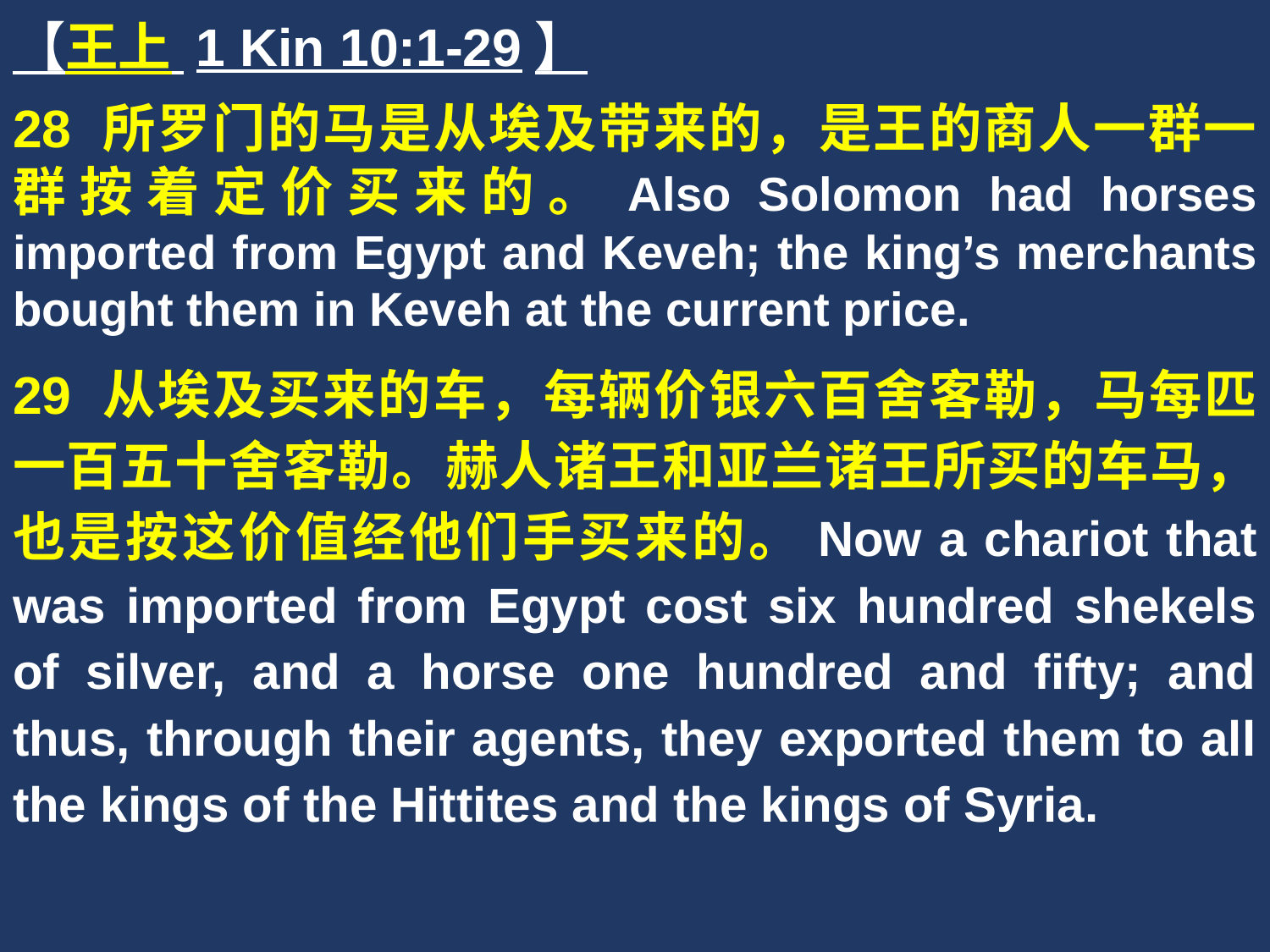

【王上 1 Kin 10:1-29】
28 所罗门的马是从埃及带来的，是王的商人一群一群按着定价买来的。Also Solomon had horses imported from Egypt and Keveh; the king’s merchants bought them in Keveh at the current price.
29 从埃及买来的车，每辆价银六百舍客勒，马每匹一百五十舍客勒。赫人诸王和亚兰诸王所买的车马，也是按这价值经他们手买来的。Now a chariot that was imported from Egypt cost six hundred shekels of silver, and a horse one hundred and fifty; and thus, through their agents, they exported them to all the kings of the Hittites and the kings of Syria.